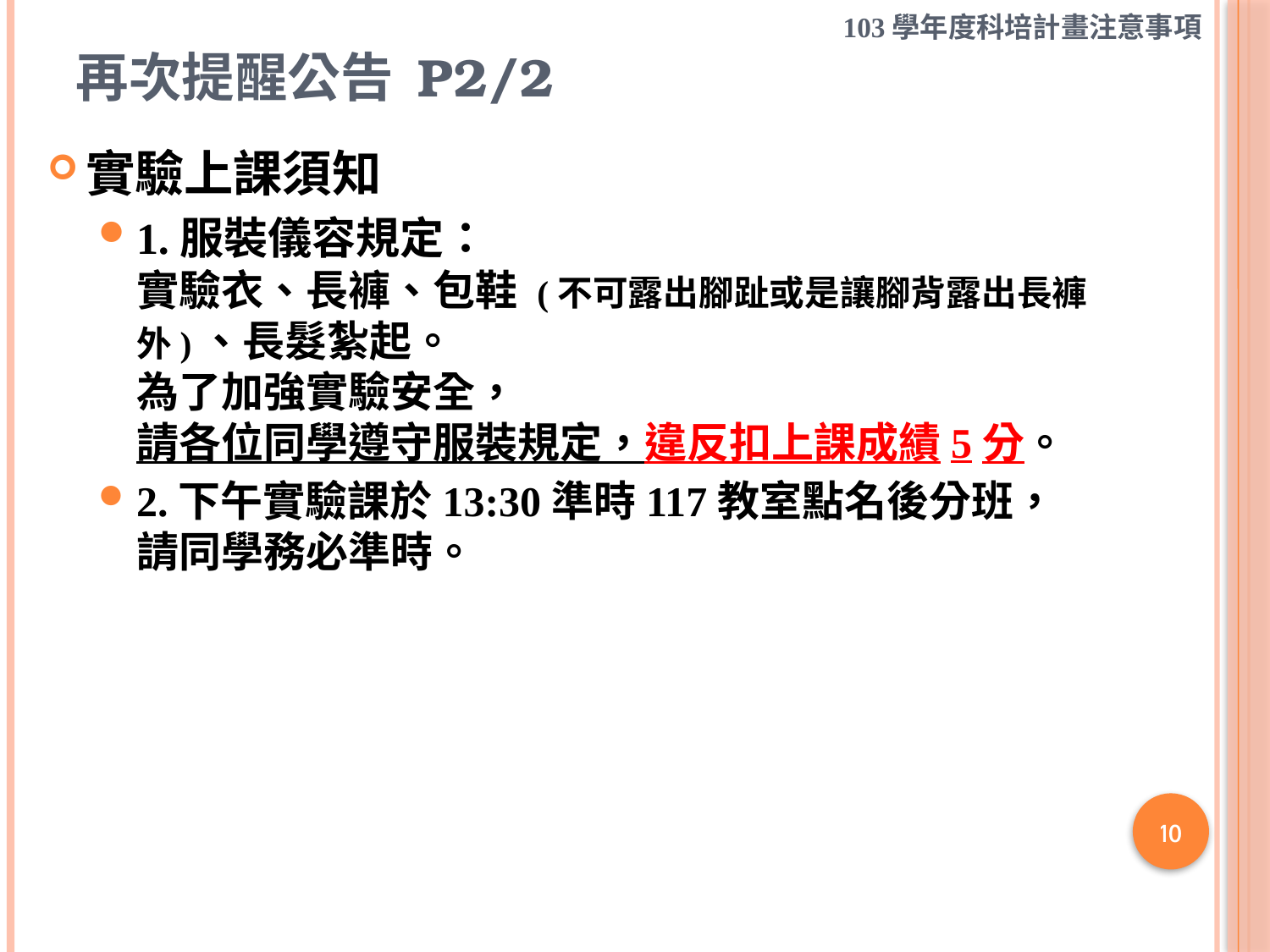

103學年度科培計畫注意事項
# 再次提醒公告 p2/2
實驗上課須知
1.服裝儀容規定：
實驗衣、長褲、包鞋 (不可露出腳趾或是讓腳背露出長褲外)、長髮紮起。
為了加強實驗安全，
請各位同學遵守服裝規定，違反扣上課成績5分。
2.下午實驗課於13:30準時117教室點名後分班，
請同學務必準時。
10